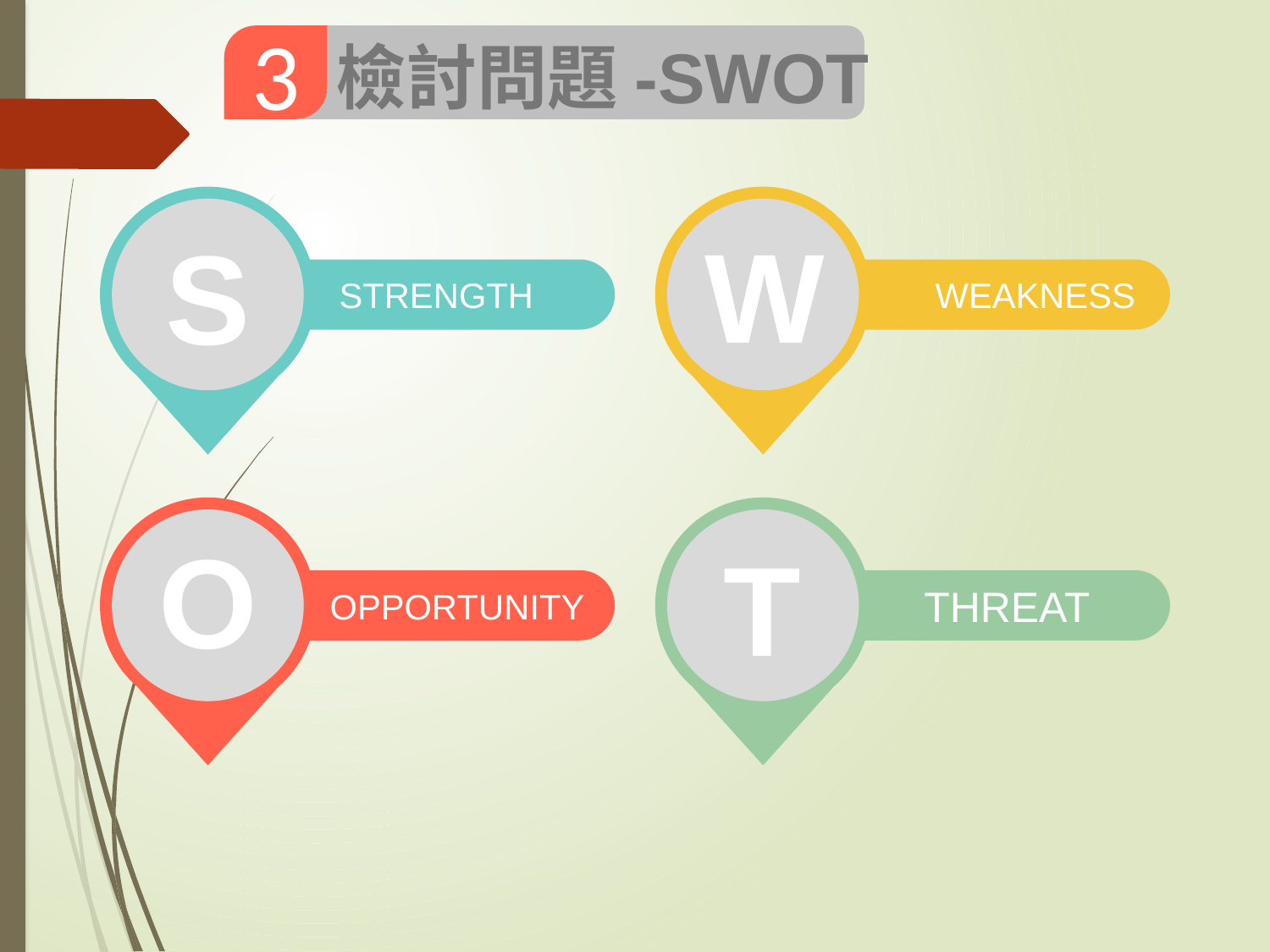

3

檢討問題-SWOT

S
STRENGTH

W
WEAKNESS

O
OPPORTUNITY

T
THREAT